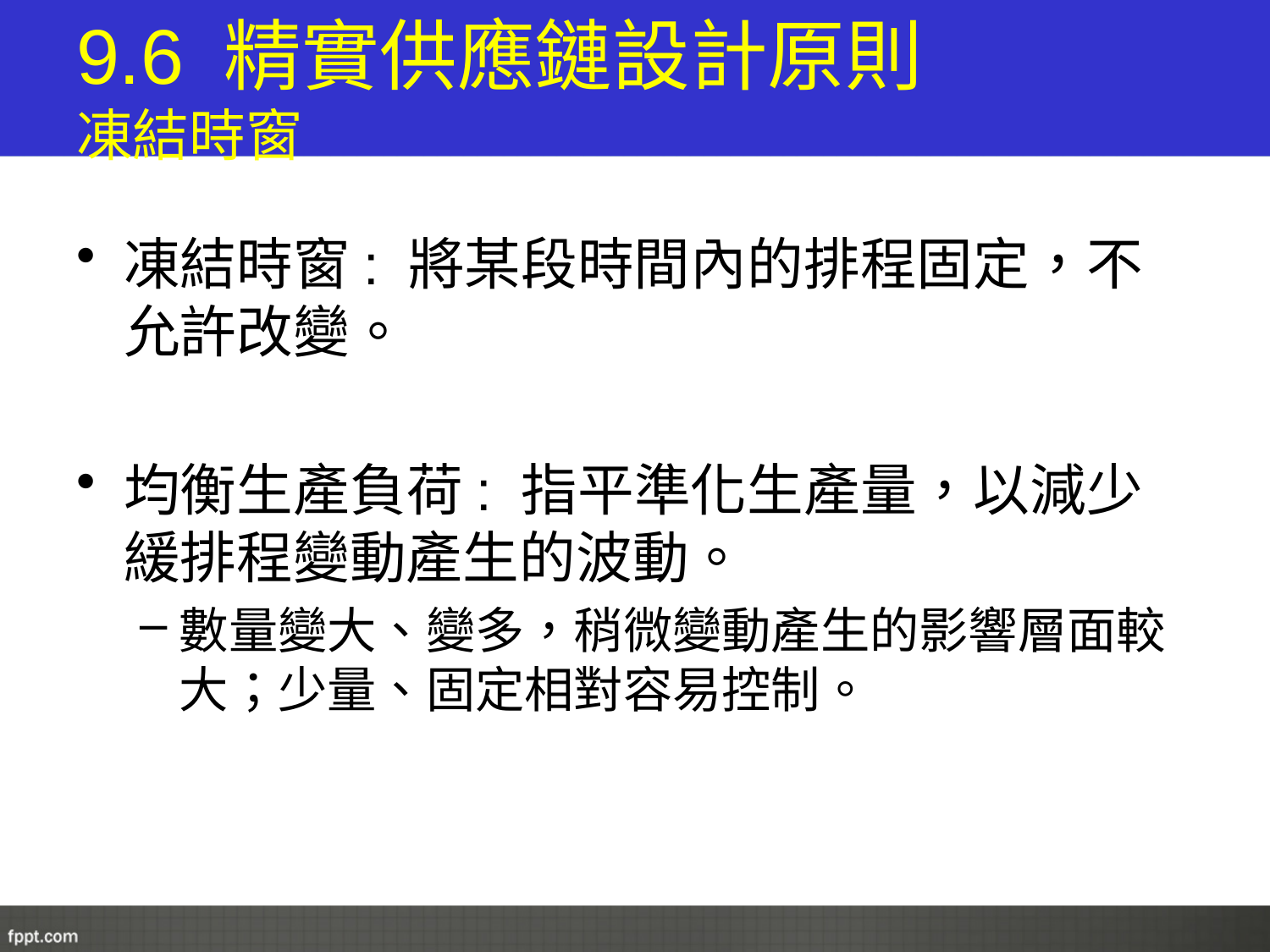

# 9.6 精實供應鏈設計原則 凍結時窗
凍結時窗: 將某段時間內的排程固定，不允許改變。

均衡生產負荷: 指平準化生產量，以減少緩排程變動產生的波動。
數量變大、變多，稍微變動產生的影響層面較大；少量、固定相對容易控制。